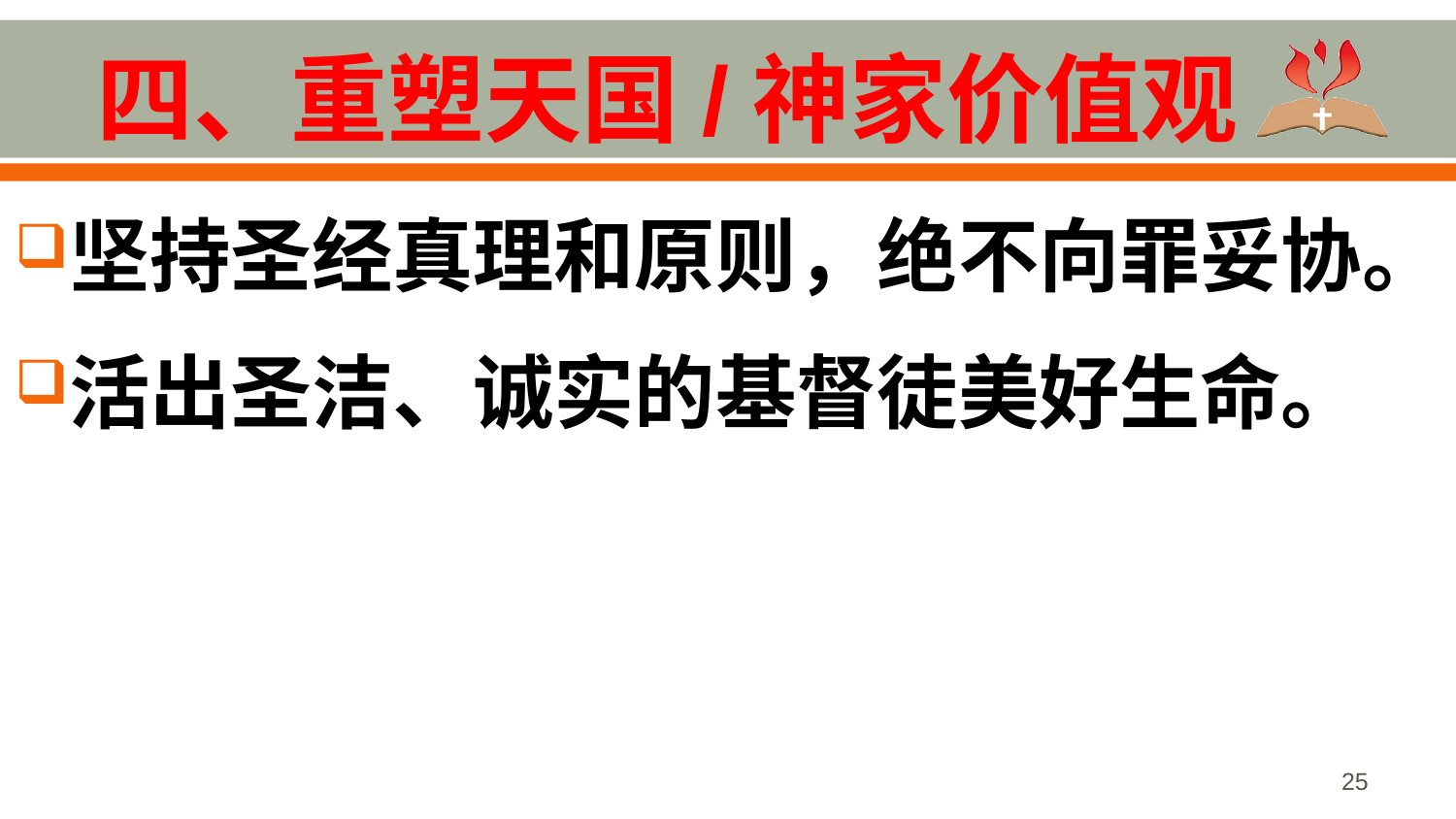

# 四、重塑天国/神家价值观
坚持圣经真理和原则，绝不向罪妥协。
活出圣洁、诚实的基督徒美好生命。
25